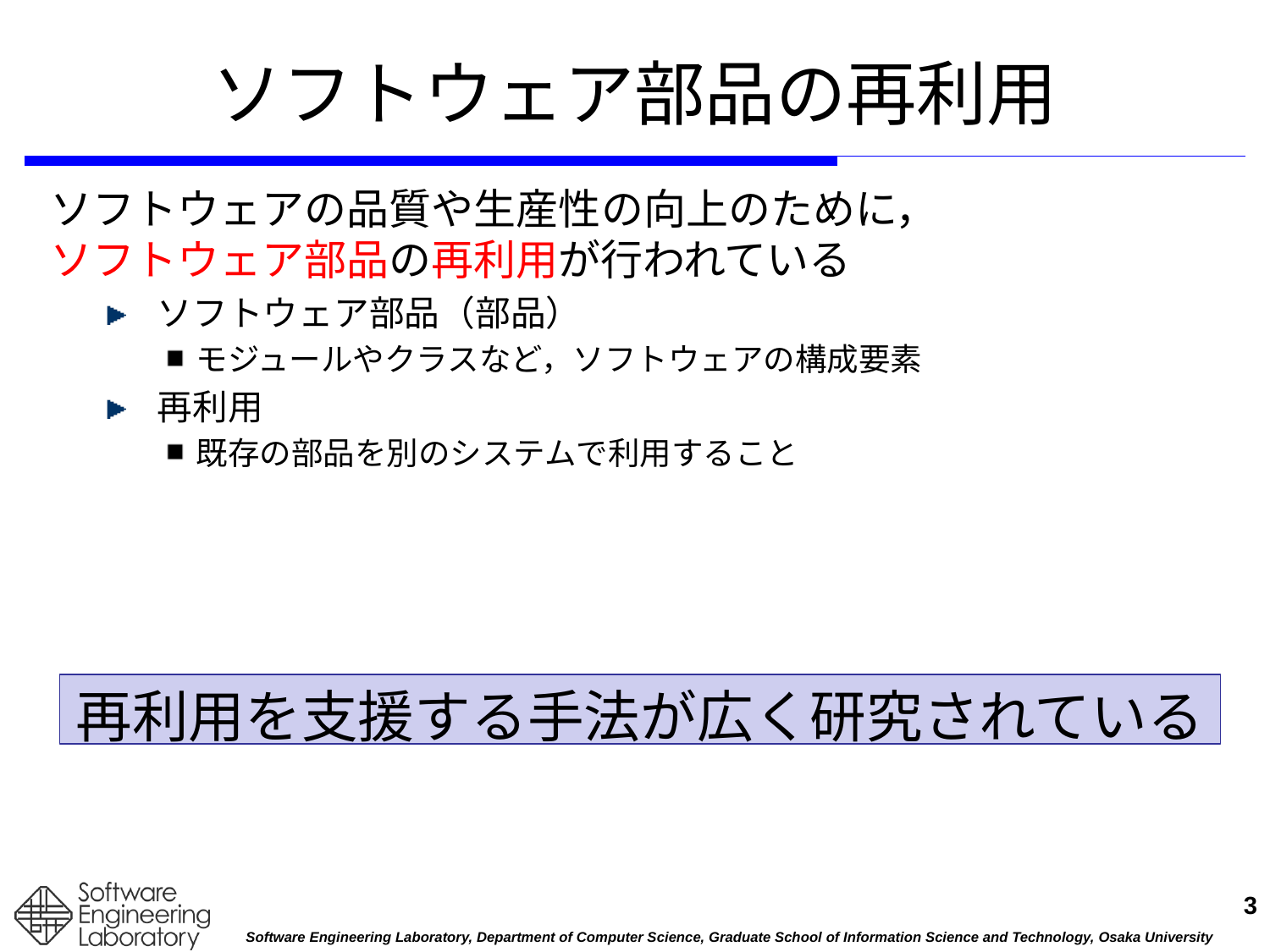

# ソフトウェア部品の再利用
ソフトウェアの品質や生産性の向上のために，
ソフトウェア部品の再利用が行われている
 ソフトウェア部品（部品）
モジュールやクラスなど，ソフトウェアの構成要素
 再利用
既存の部品を別のシステムで利用すること

再利用を支援する手法が広く研究されている